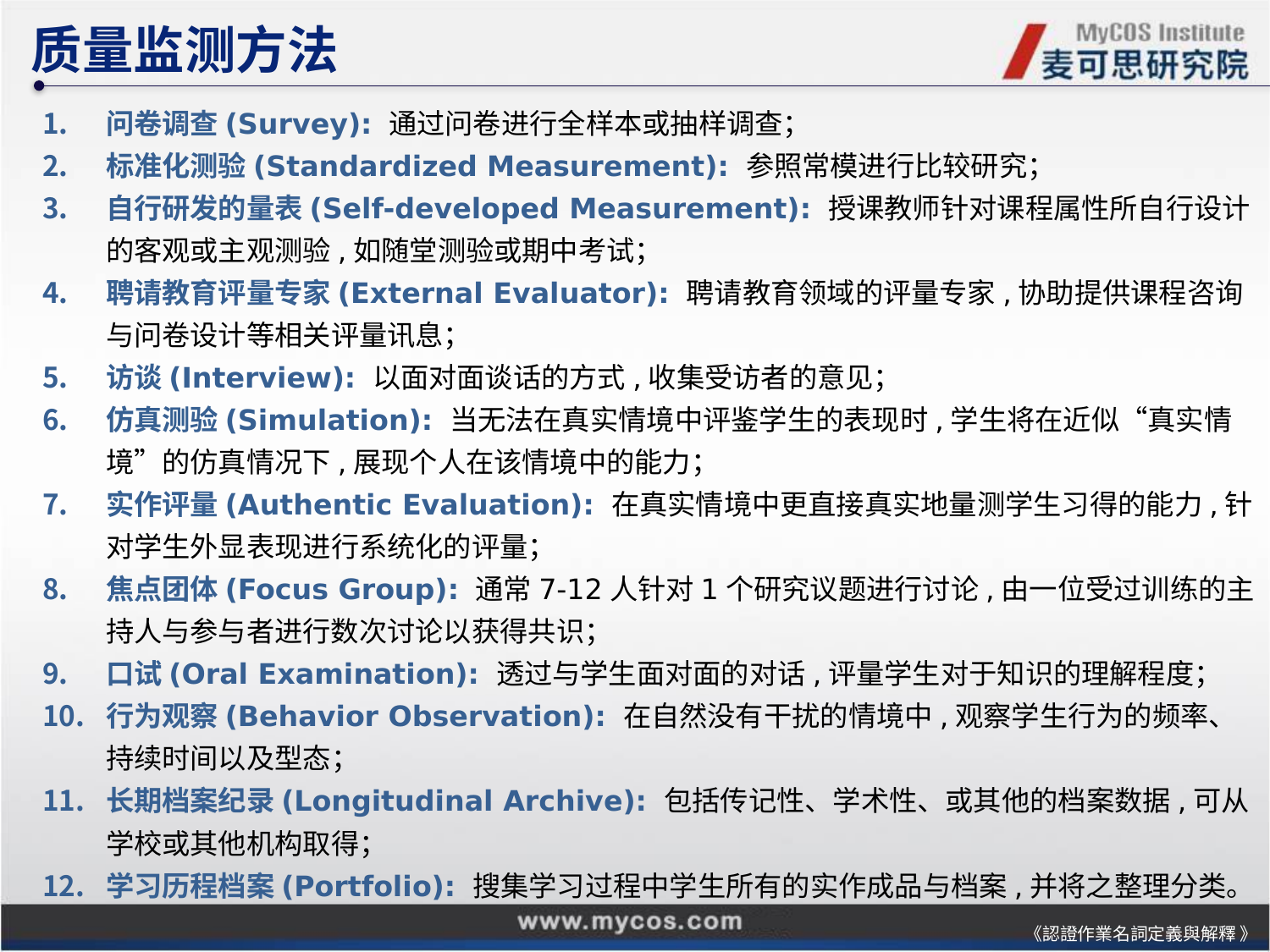

质量监测方法
问卷调查(Survey): 通过问卷进行全样本或抽样调查；
标准化测验(Standardized Measurement): 参照常模进行比较研究；
自行研发的量表(Self-developed Measurement): 授课教师针对课程属性所自行设计的客观或主观测验,如随堂测验或期中考试；
聘请教育评量专家(External Evaluator): 聘请教育领域的评量专家,协助提供课程咨询与问卷设计等相关评量讯息；
访谈(Interview): 以面对面谈话的方式,收集受访者的意见；
仿真测验(Simulation): 当无法在真实情境中评鉴学生的表现时,学生将在近似“真实情境”的仿真情况下,展现个人在该情境中的能力；
实作评量(Authentic Evaluation): 在真实情境中更直接真实地量测学生习得的能力,针对学生外显表现进行系统化的评量；
焦点团体(Focus Group): 通常7-12人针对1个研究议题进行讨论,由一位受过训练的主持人与参与者进行数次讨论以获得共识；
口试(Oral Examination): 透过与学生面对面的对话,评量学生对于知识的理解程度；
行为观察(Behavior Observation): 在自然没有干扰的情境中,观察学生行为的频率、持续时间以及型态；
长期档案纪录(Longitudinal Archive): 包括传记性、学术性、或其他的档案数据,可从学校或其他机构取得；
学习历程档案(Portfolio): 搜集学习过程中学生所有的实作成品与档案,并将之整理分类。
《認證作業名詞定義與解釋 》